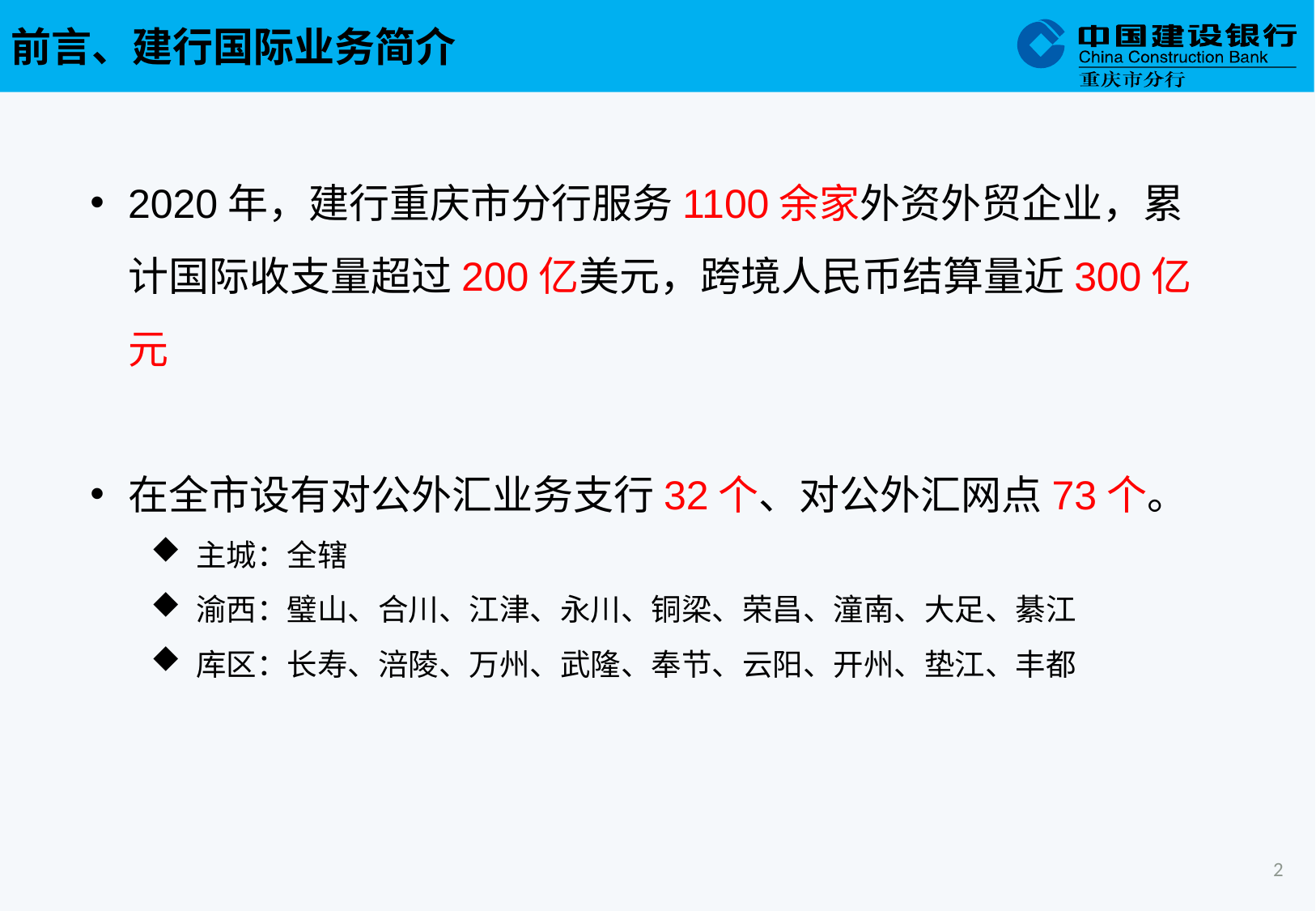

前言、建行国际业务简介

2020年，建行重庆市分行服务1100余家外资外贸企业，累计国际收支量超过200亿美元，跨境人民币结算量近300亿元

在全市设有对公外汇业务支行32个、对公外汇网点73个。
主城：全辖
渝西：璧山、合川、江津、永川、铜梁、荣昌、潼南、大足、綦江
库区：长寿、涪陵、万州、武隆、奉节、云阳、开州、垫江、丰都

2